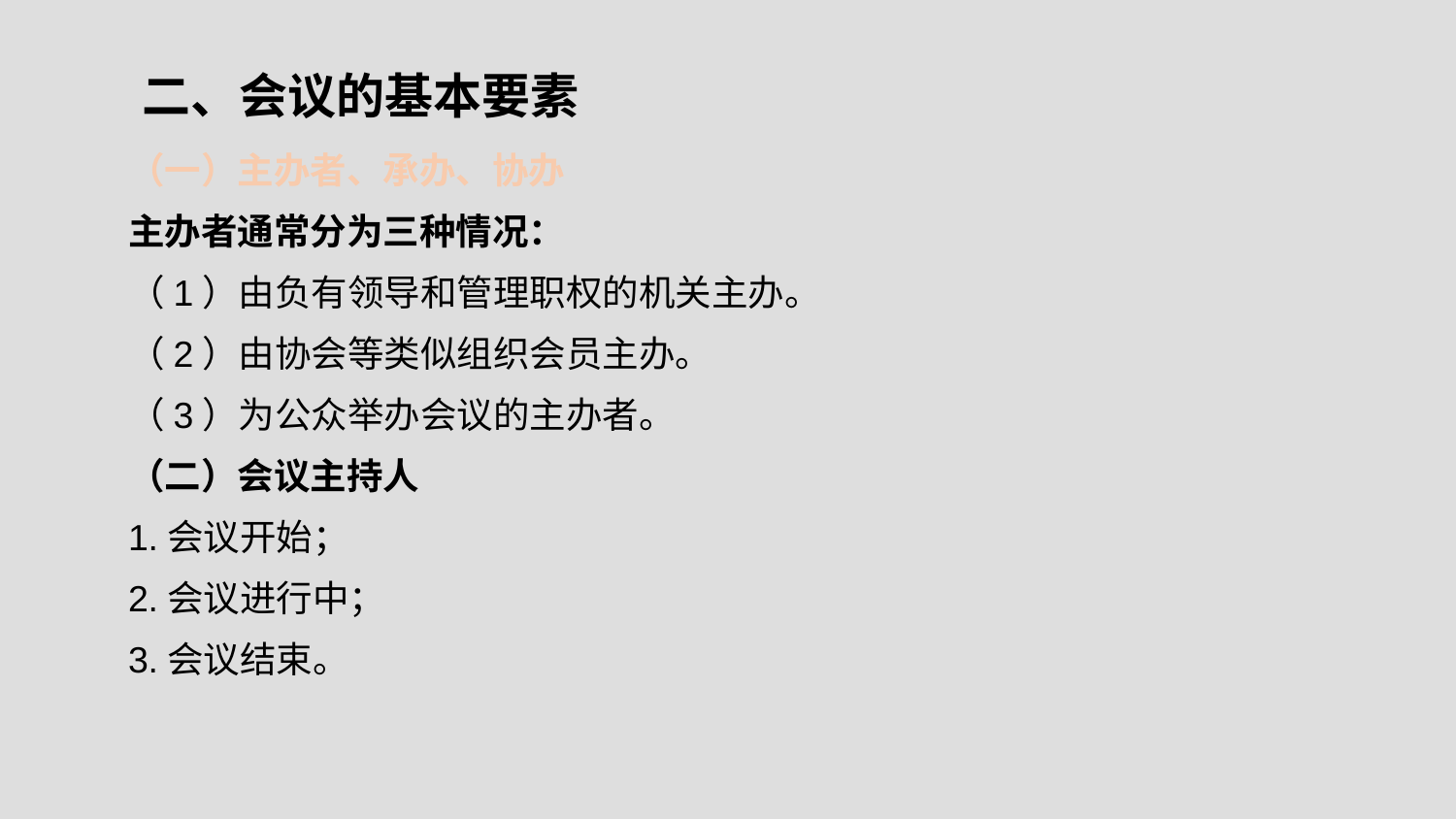

# 二、会议的基本要素
（一）主办者、承办、协办
主办者通常分为三种情况：
（1）由负有领导和管理职权的机关主办。
（2）由协会等类似组织会员主办。
（3）为公众举办会议的主办者。
（二）会议主持人
1.会议开始；
2.会议进行中；
3.会议结束。